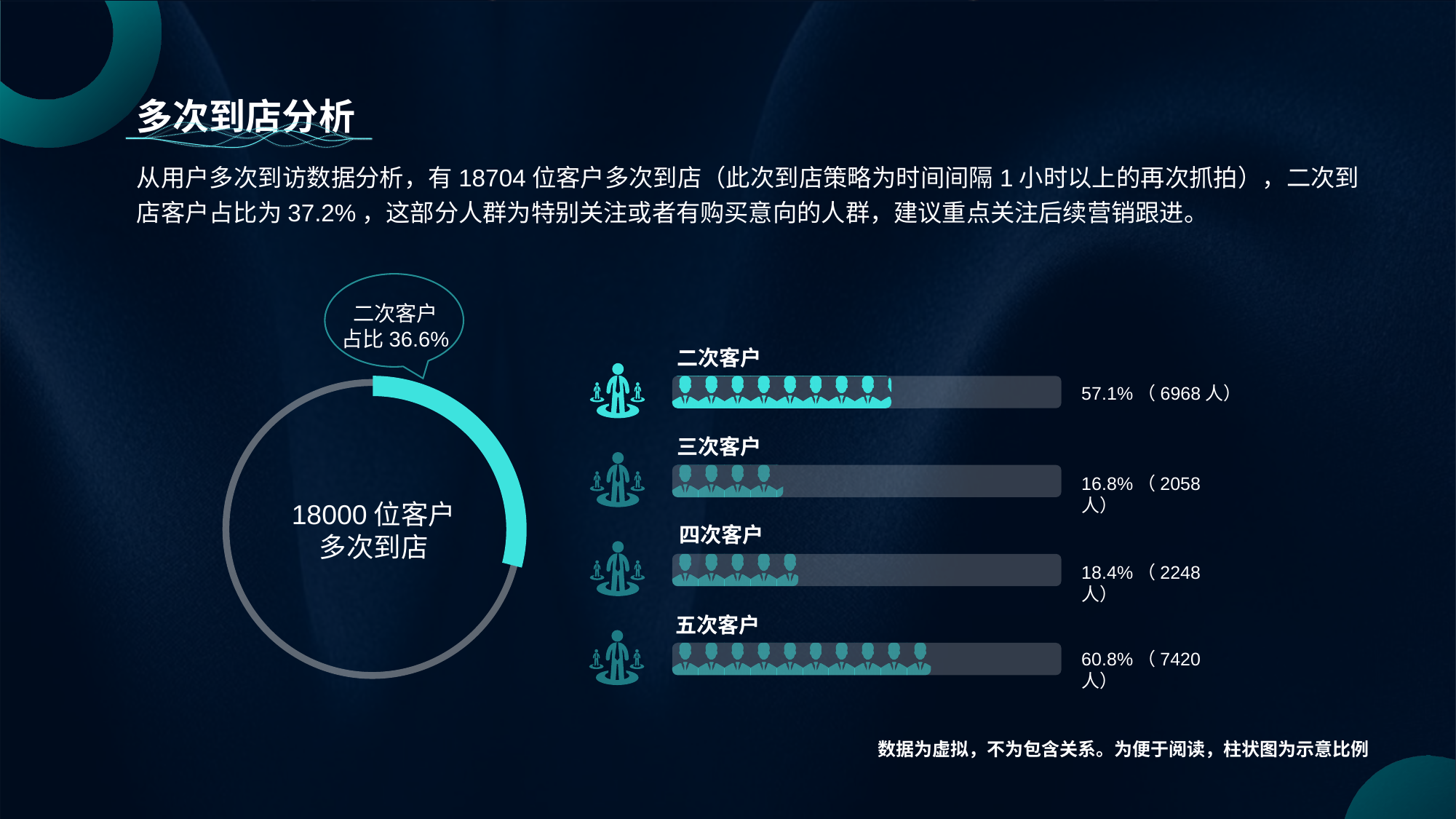

多次到店分析

从用户多次到访数据分析，有18704位客户多次到店（此次到店策略为时间间隔1小时以上的再次抓拍），二次到店客户占比为37.2%，这部分人群为特别关注或者有购买意向的人群，建议重点关注后续营销跟进。

二次客户
占比36.6%
二次客户

57.1%（6968人）

三次客户

16.8%（2058人）
18000位客户
多次到店
四次客户

18.4%（2248人）
五次客户

60.8%（7420人）

数据为虚拟，不为包含关系。为便于阅读，柱状图为示意比例